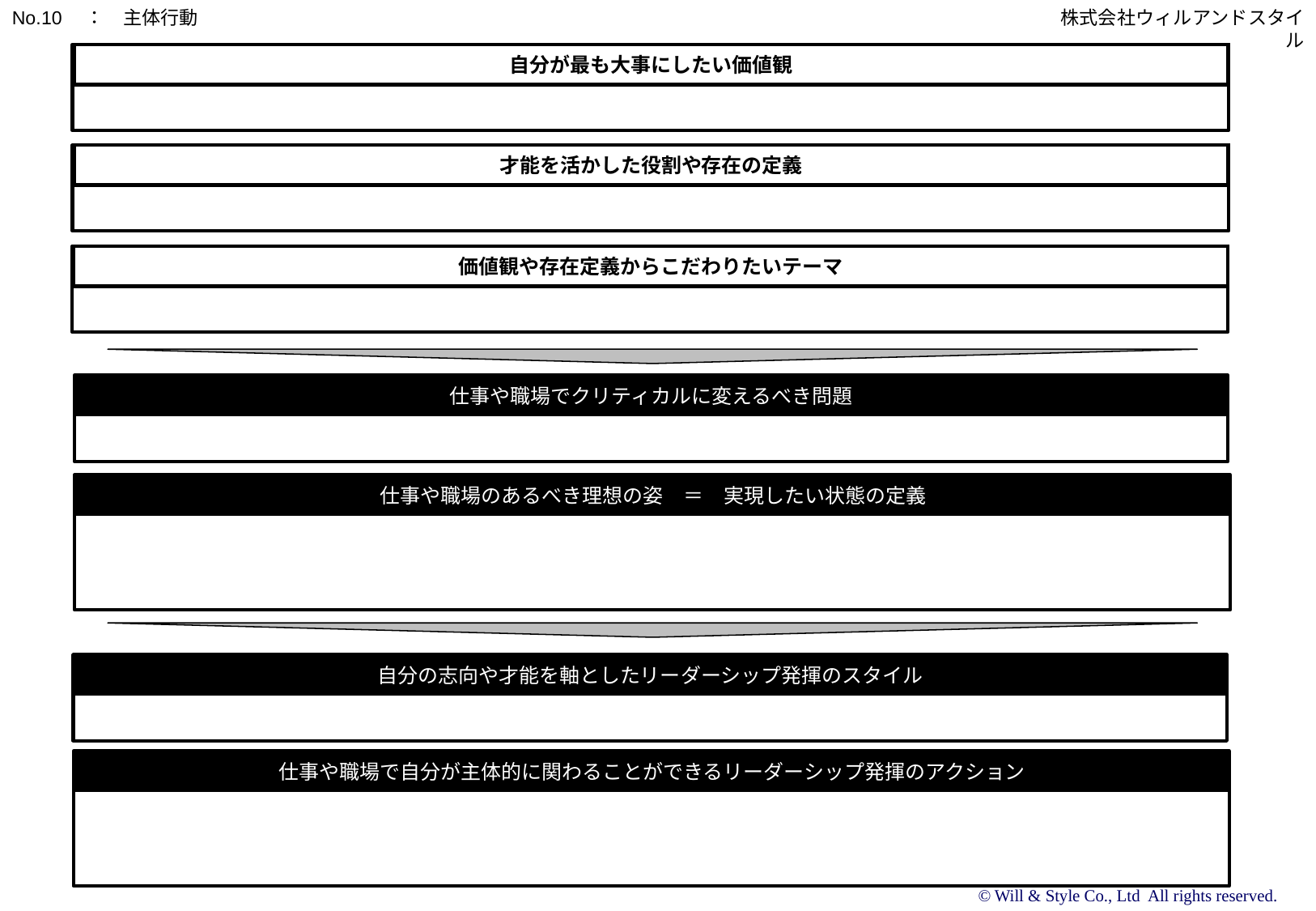

No.10　：　主体行動
株式会社ウィルアンドスタイル

自分が最も大事にしたい価値観

才能を活かした役割や存在の定義

価値観や存在定義からこだわりたいテーマ

仕事や職場でクリティカルに変えるべき問題

仕事や職場のあるべき理想の姿　＝　実現したい状態の定義

自分の志向や才能を軸としたリーダーシップ発揮のスタイル

仕事や職場で自分が主体的に関わることができるリーダーシップ発揮のアクション